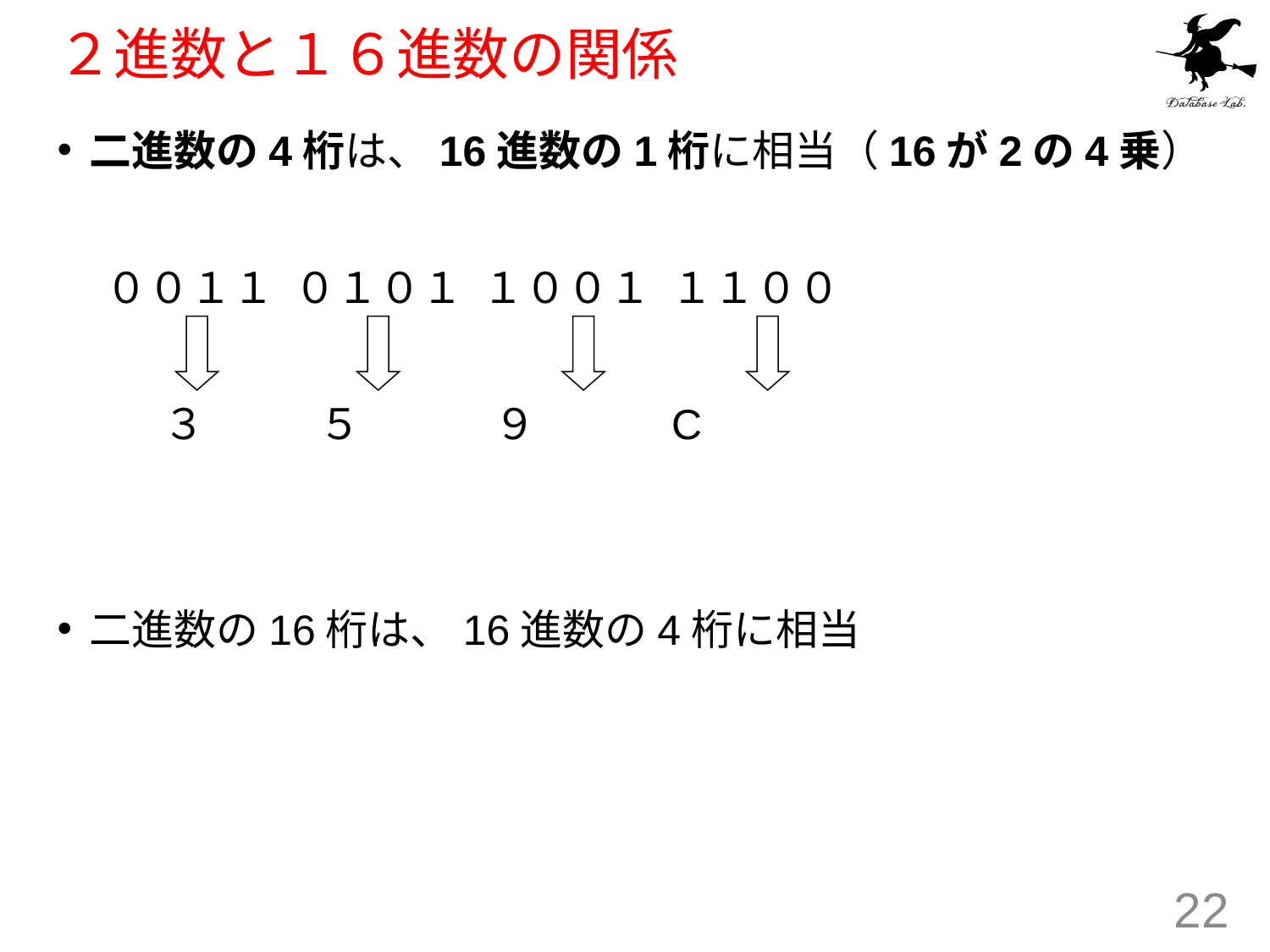

# ２進数と１６進数の関係
二進数の4桁は、16進数の1桁に相当（16が2の4乗）

    ００１１  ０１０１  １００１  １１００

          ３            ５              ９             C

二進数の16桁は、16進数の4桁に相当

22